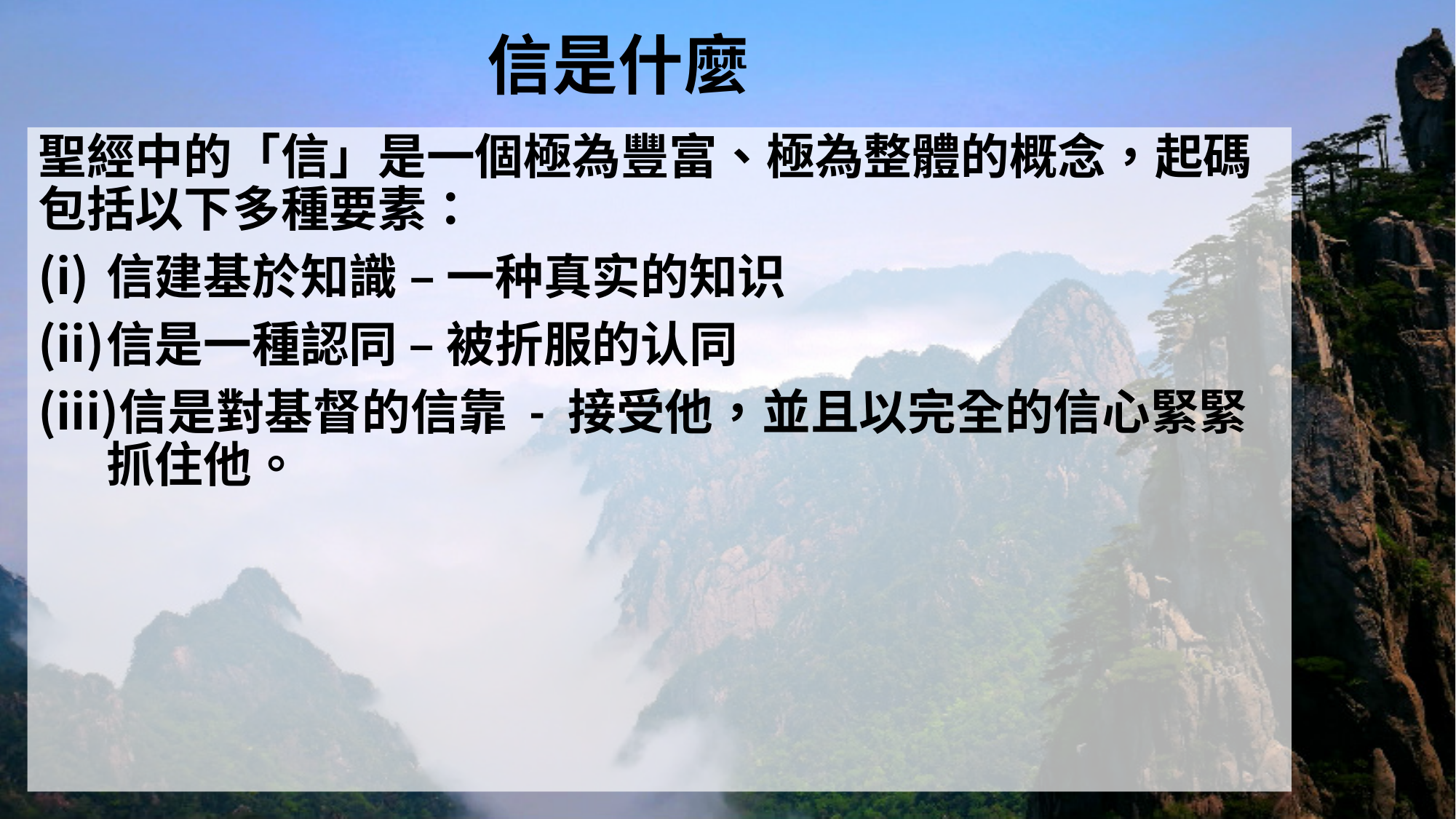

# 信是什麼
聖經中的「信」是一個極為豐富、極為整體的概念，起碼包括以下多種要素：
信建基於知識 – 一种真实的知识
信是一種認同 – 被折服的认同
信是對基督的信靠 - 接受他，並且以完全的信心緊緊抓住他。